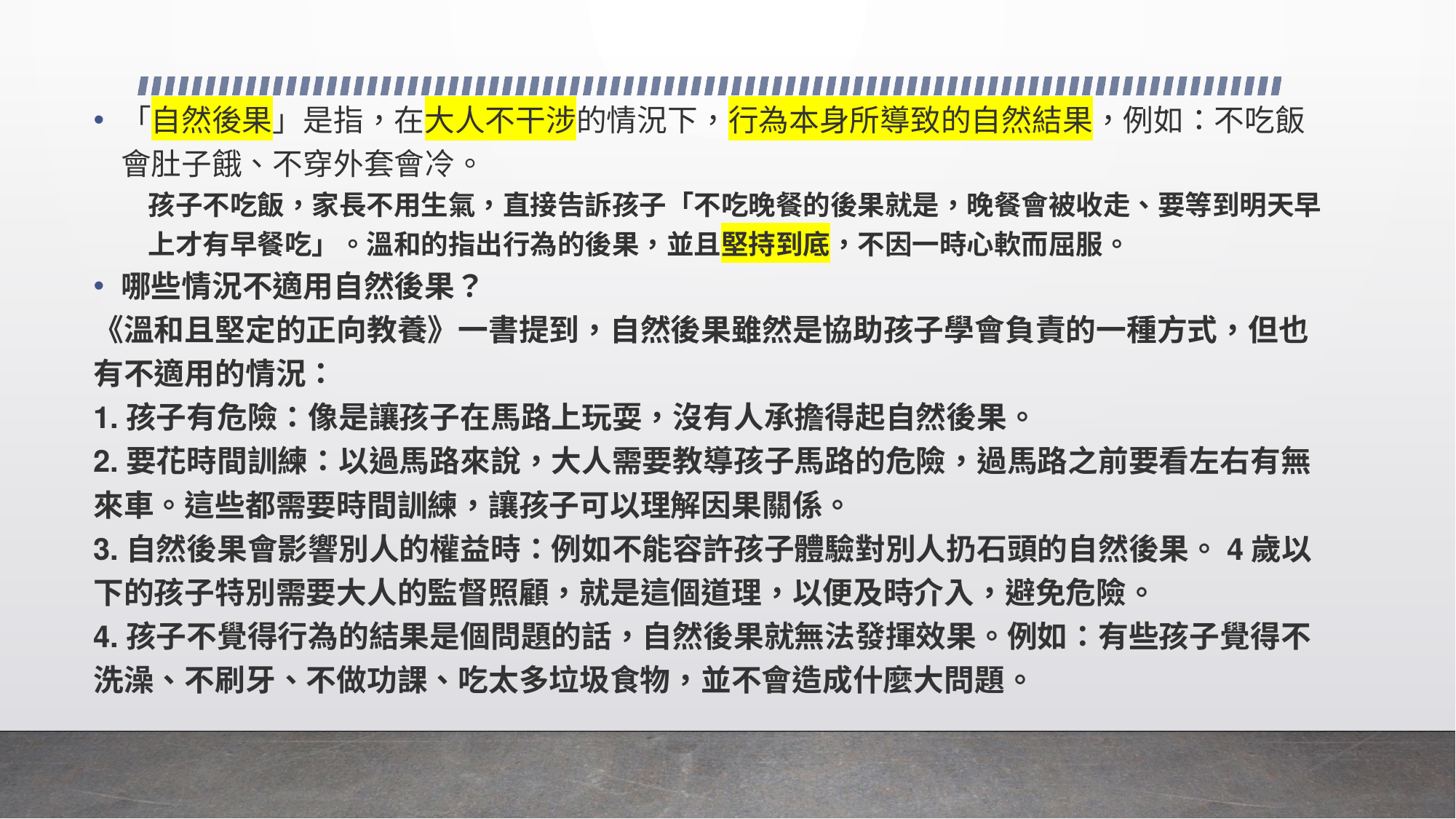

「自然後果」是指，在大人不干涉的情況下，行為本身所導致的自然結果，例如：不吃飯會肚子餓、不穿外套會冷。
孩子不吃飯，家長不用生氣，直接告訴孩子「不吃晚餐的後果就是，晚餐會被收走、要等到明天早上才有早餐吃」。溫和的指出行為的後果，並且堅持到底，不因一時心軟而屈服。
哪些情況不適用自然後果？
《溫和且堅定的正向教養》一書提到，自然後果雖然是協助孩子學會負責的一種方式，但也有不適用的情況：
1.孩子有危險：像是讓孩子在馬路上玩耍，沒有人承擔得起自然後果。
2.要花時間訓練：以過馬路來說，大人需要教導孩子馬路的危險，過馬路之前要看左右有無來車。這些都需要時間訓練，讓孩子可以理解因果關係。
3.自然後果會影響別人的權益時：例如不能容許孩子體驗對別人扔石頭的自然後果。4歲以下的孩子特別需要大人的監督照顧，就是這個道理，以便及時介入，避免危險。
4.孩子不覺得行為的結果是個問題的話，自然後果就無法發揮效果。例如：有些孩子覺得不洗澡、不刷牙、不做功課、吃太多垃圾食物，並不會造成什麼大問題。